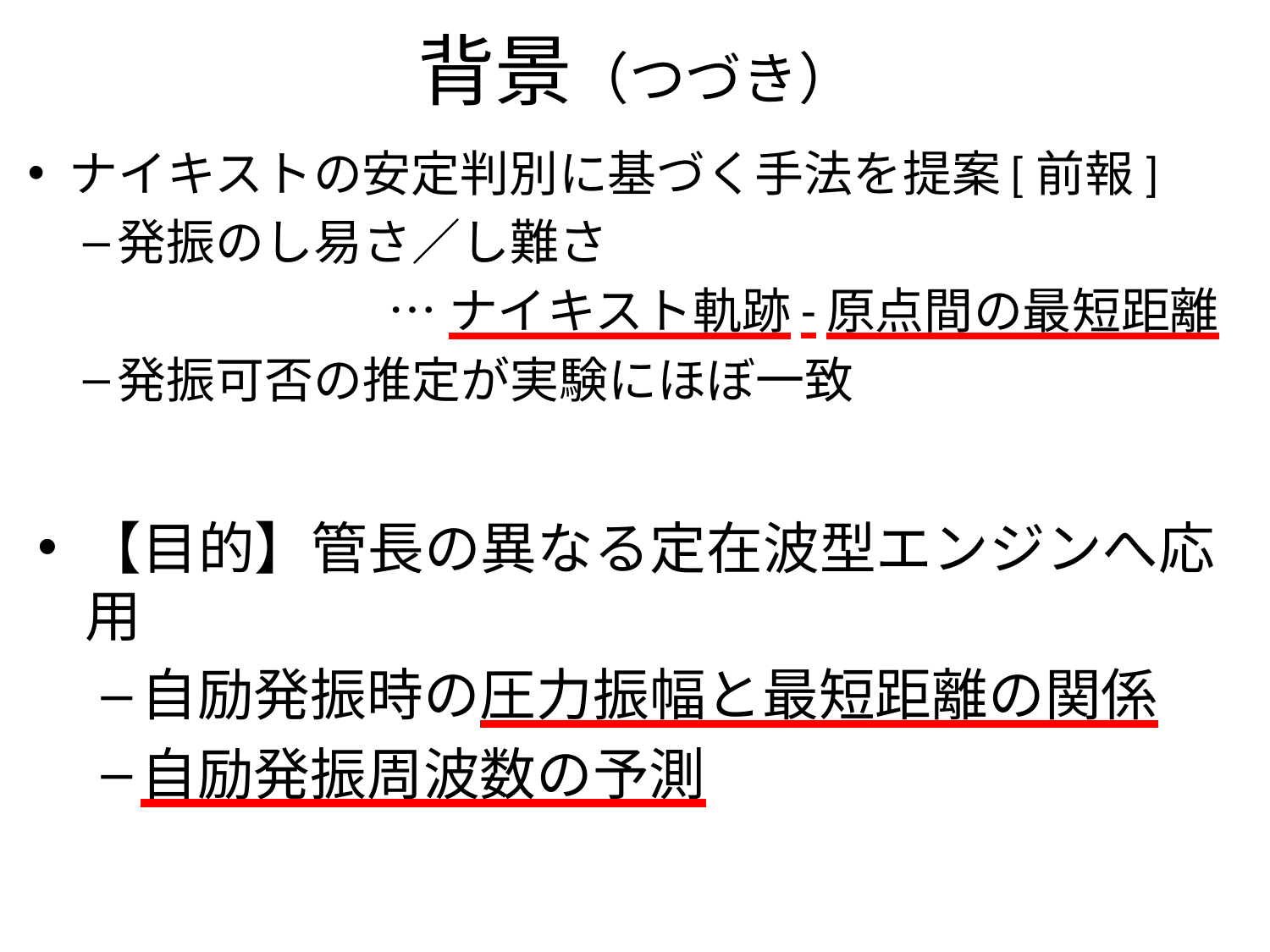

# 背景（つづき）
ナイキストの安定判別に基づく手法を提案[前報]
発振のし易さ／し難さ
　　　　　　 … ナイキスト軌跡-原点間の最短距離
発振可否の推定が実験にほぼ一致
【目的】管長の異なる定在波型エンジンへ応用
自励発振時の圧力振幅と最短距離の関係
自励発振周波数の予測